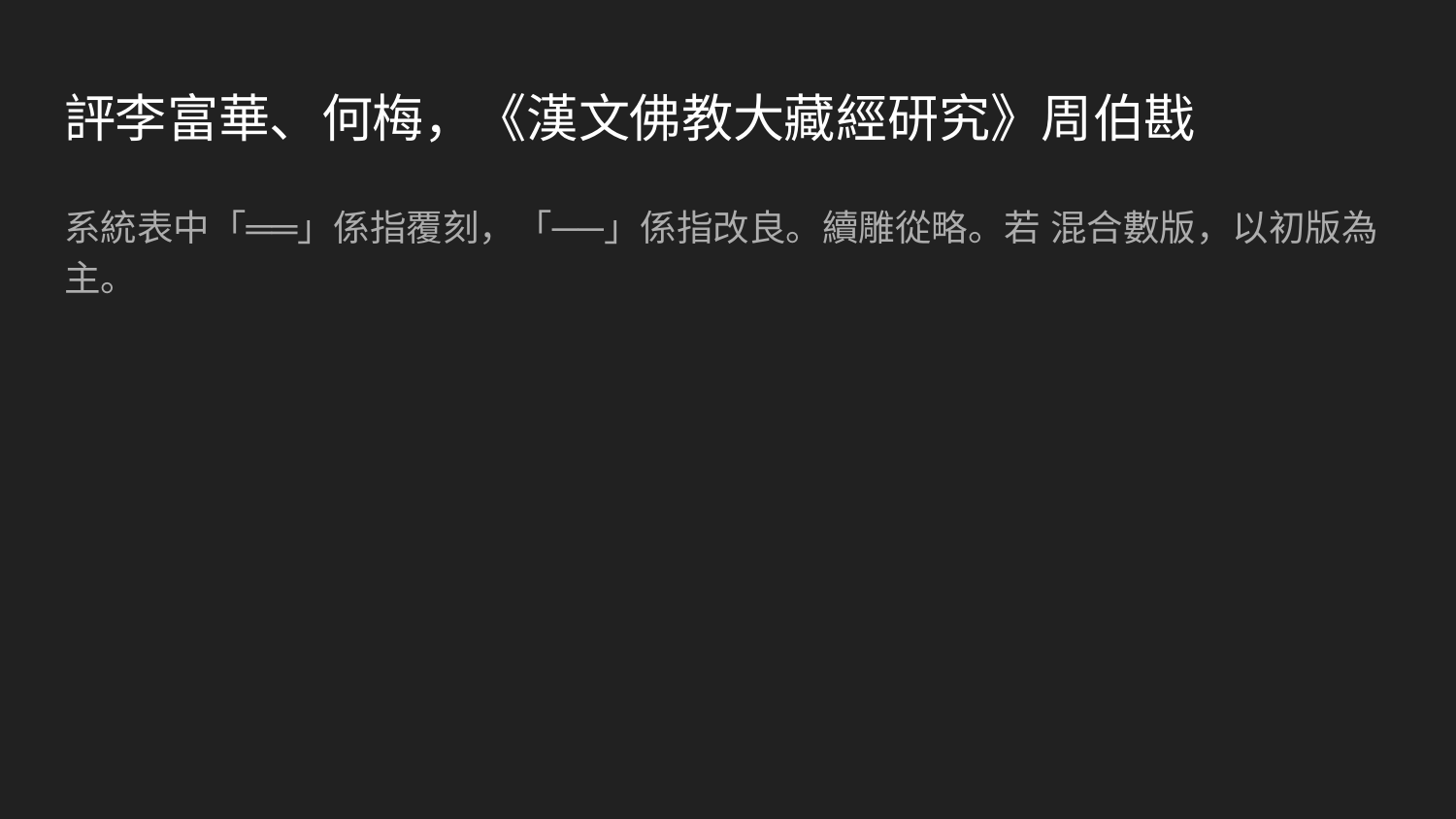

# 評李富華、何梅，《漢文佛教大藏經研究》周伯戡
系統表中「══」係指覆刻，「──」係指改良。續雕從略。若 混合數版，以初版為主。